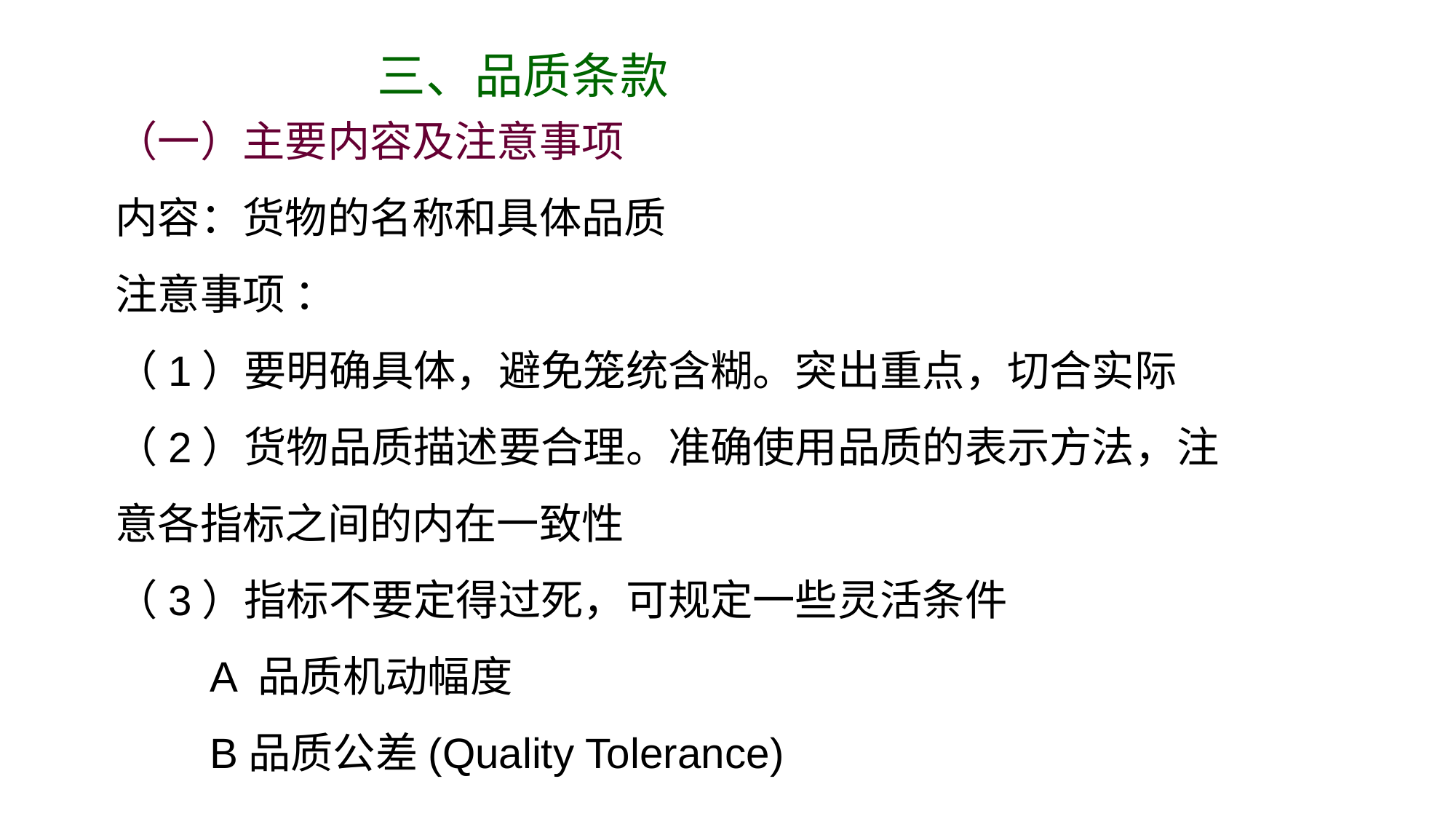

三、品质条款
（一）主要内容及注意事项
内容：货物的名称和具体品质
注意事项 ：
（1）要明确具体，避免笼统含糊。突出重点，切合实际
（2）货物品质描述要合理。准确使用品质的表示方法，注意各指标之间的内在一致性
（3）指标不要定得过死，可规定一些灵活条件
        A 品质机动幅度
        B品质公差(Quality Tolerance)